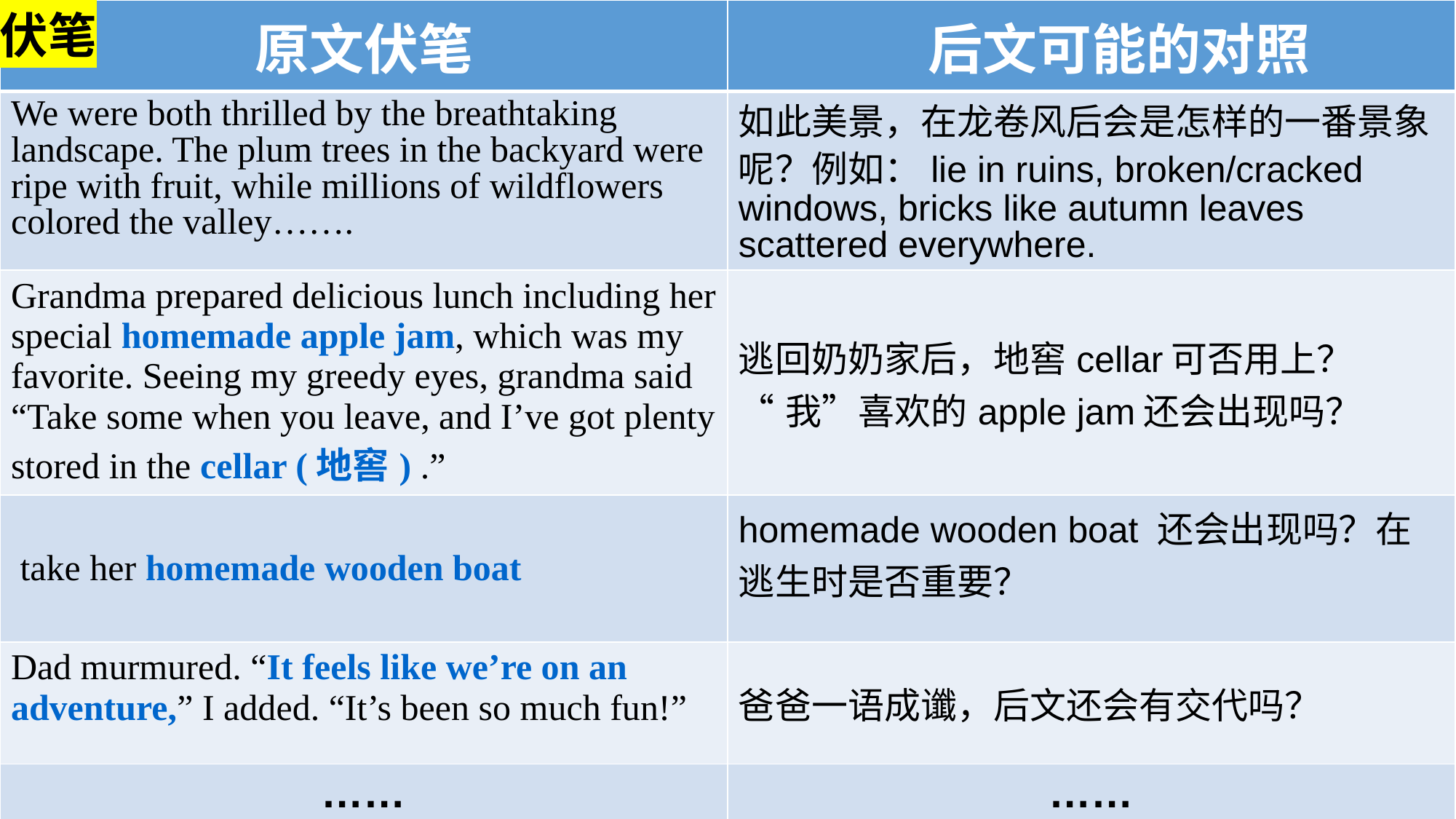

| 原文伏笔 | 后文可能的对照 |
| --- | --- |
| We were both thrilled by the breathtaking landscape. The plum trees in the backyard were ripe with fruit, while millions of wildflowers colored the valley……. | 如此美景，在龙卷风后会是怎样的一番景象呢？例如：lie in ruins, broken/cracked windows, bricks like autumn leaves scattered everywhere. |
| Grandma prepared delicious lunch including her special homemade apple jam, which was my favorite. Seeing my greedy eyes, grandma said “Take some when you leave, and I’ve got plenty stored in the cellar (地窖) .” | 逃回奶奶家后，地窖cellar可否用上？ “我”喜欢的apple jam还会出现吗？ |
| take her homemade wooden boat | homemade wooden boat 还会出现吗？在逃生时是否重要？ |
| Dad murmured. “It feels like we’re on an adventure,” I added. “It’s been so much fun!” | 爸爸一语成谶，后文还会有交代吗？ |
| …… | …… |
伏笔